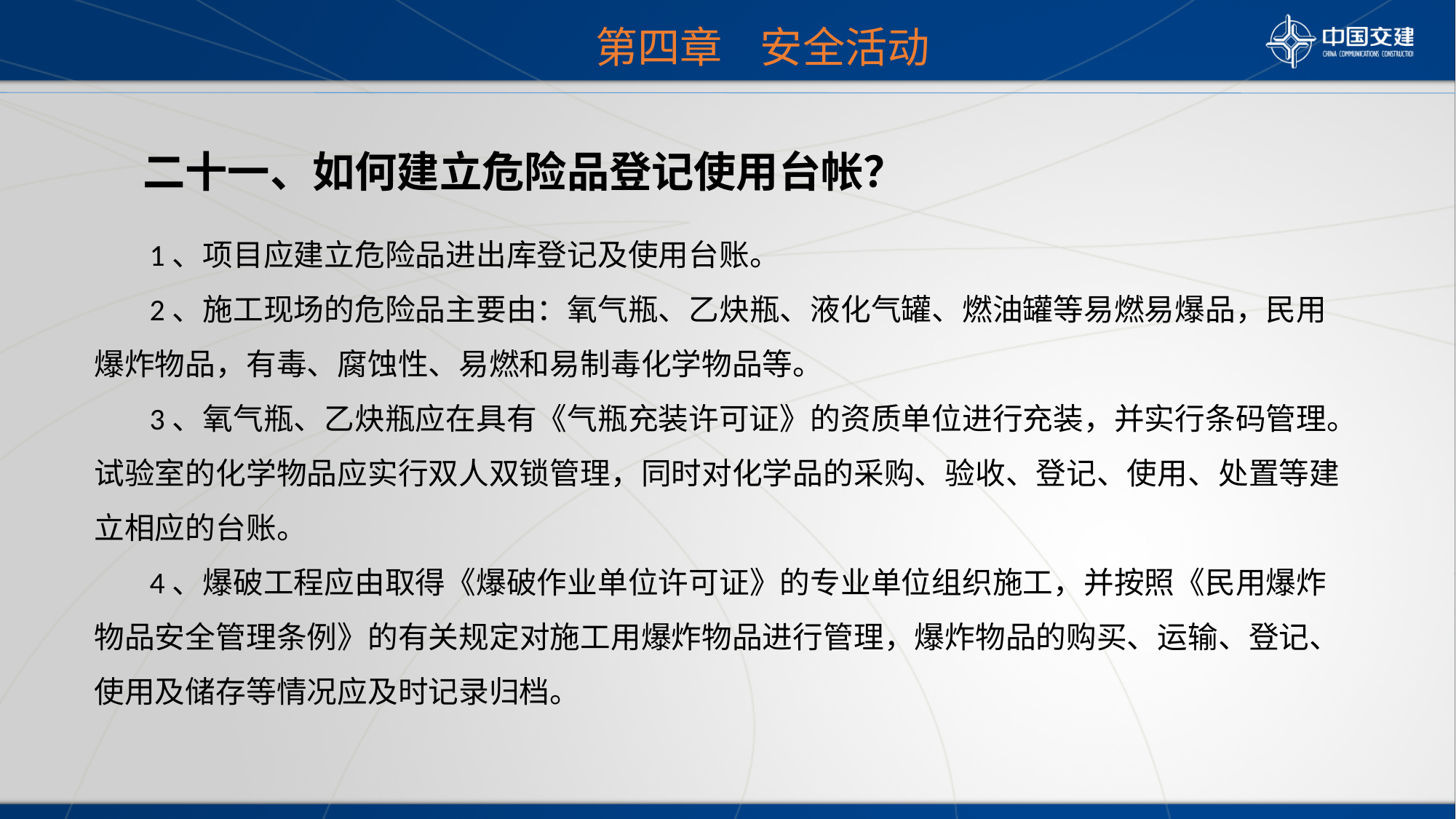

第四章    安全活动
    二十一、如何建立危险品登记使用台帐？
        1、项目应建立危险品进出库登记及使用台账。
        2、施工现场的危险品主要由：氧气瓶、乙炔瓶、液化气罐、燃油罐等易燃易爆品，民用爆炸物品，有毒、腐蚀性、易燃和易制毒化学物品等。
        3、氧气瓶、乙炔瓶应在具有《气瓶充装许可证》的资质单位进行充装，并实行条码管理。
试验室的化学物品应实行双人双锁管理，同时对化学品的采购、验收、登记、使用、处置等建立相应的台账。
        4、爆破工程应由取得《爆破作业单位许可证》的专业单位组织施工，并按照《民用爆炸物品安全管理条例》的有关规定对施工用爆炸物品进行管理，爆炸物品的购买、运输、登记、使用及储存等情况应及时记录归档。